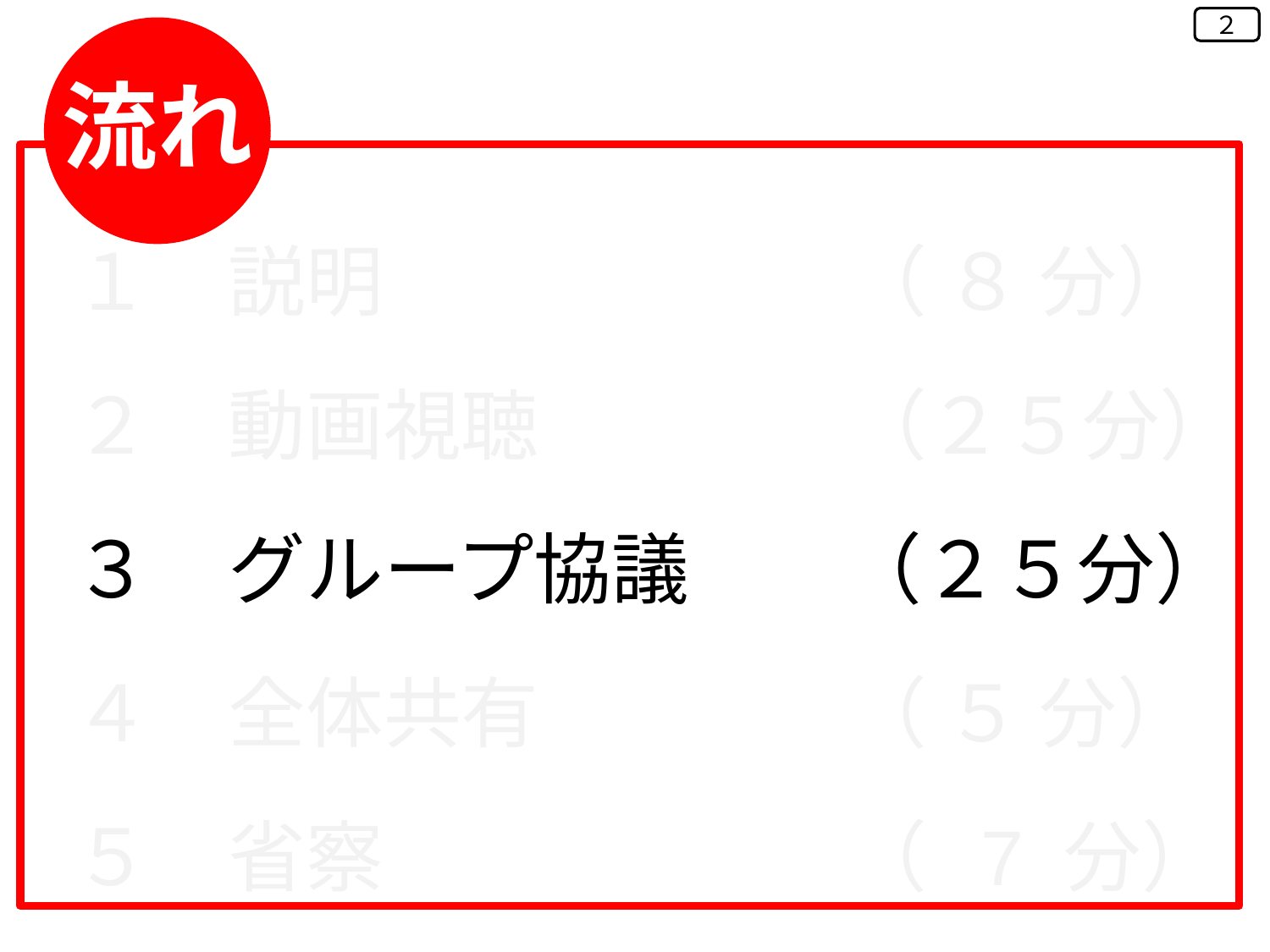

２

流れ

１　説明　　　　　　（ ８ 分）

２　動画視聴　　　　（２５分）

３　グループ協議　　（２５分）

４　全体共有　　　　（ ５ 分）

５　省察　　　　　　（  7 分）